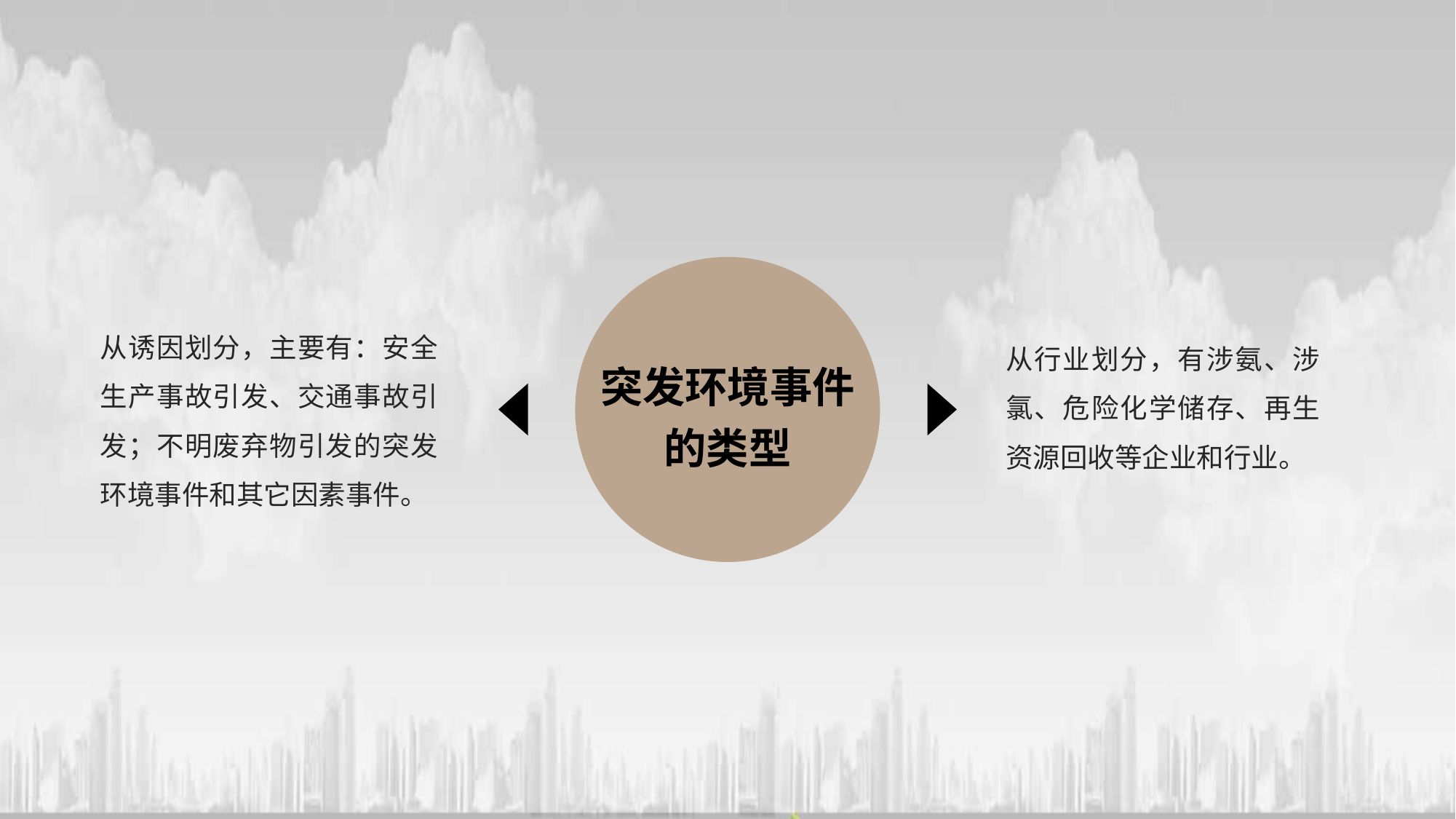

从诱因划分，主要有：安全生产事故引发、交通事故引发；不明废弃物引发的突发环境事件和其它因素事件。
从行业划分，有涉氨、涉氯、危险化学储存、再生资源回收等企业和行业。
突发环境事件
的类型